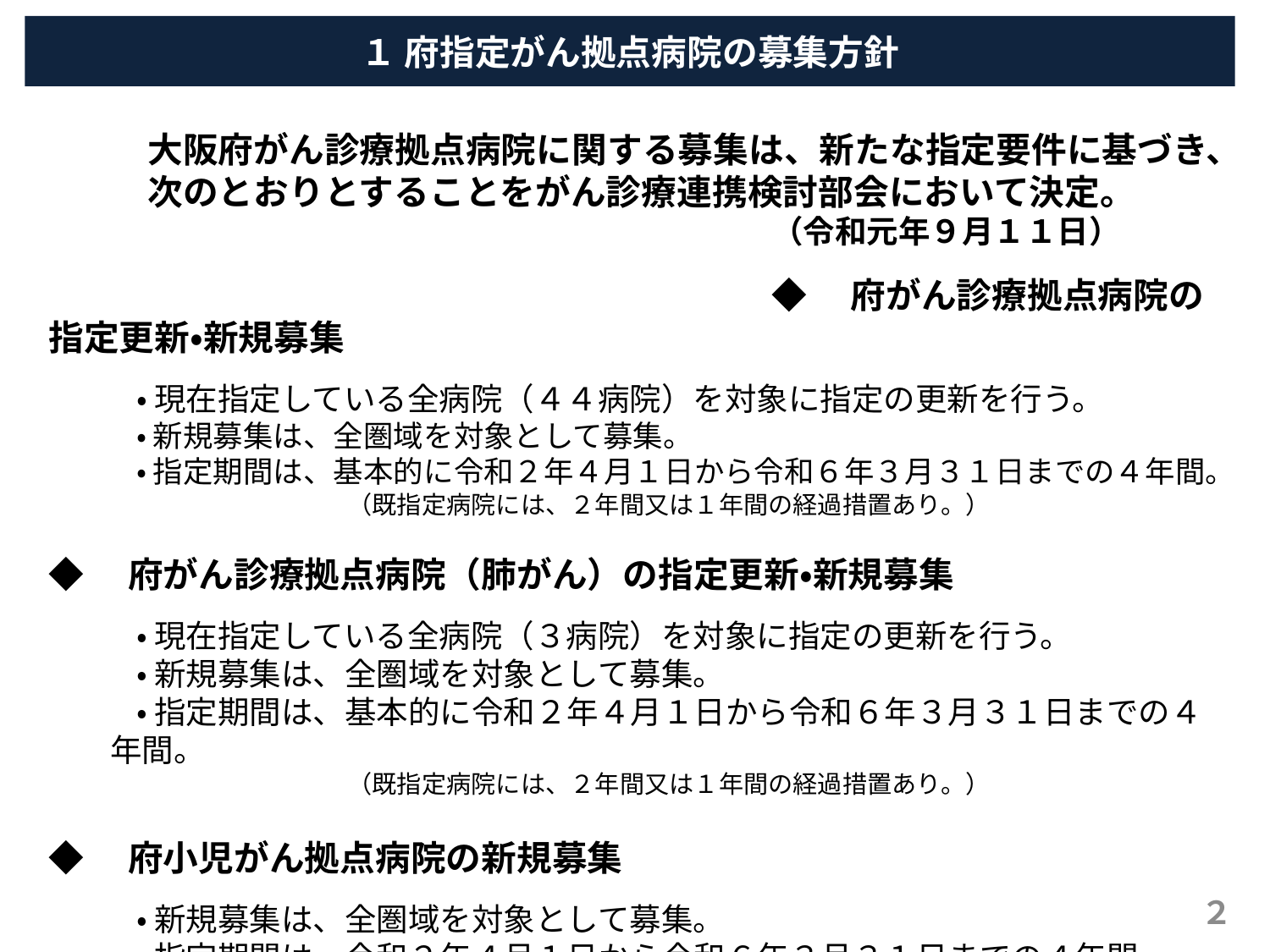

１ 府指定がん拠点病院の募集方針
大阪府がん診療拠点病院に関する募集は、新たな指定要件に基づき、次のとおりとすることをがん診療連携検討部会において決定。
（令和元年９月１１日）

◆　府がん診療拠点病院の指定更新・新規募集

・ 現在指定している全病院（４４病院）を対象に指定の更新を行う。
・ 新規募集は、全圏域を対象として募集。
・ 指定期間は、基本的に令和２年４月１日から令和６年３月３１日までの４年間。
（既指定病院には、２年間又は１年間の経過措置あり。）

◆　府がん診療拠点病院（肺がん）の指定更新・新規募集

・ 現在指定している全病院（３病院）を対象に指定の更新を行う。
・ 新規募集は、全圏域を対象として募集。
・ 指定期間は、基本的に令和２年４月１日から令和６年３月３１日までの４年間。
（既指定病院には、２年間又は１年間の経過措置あり。）

◆　府小児がん拠点病院の新規募集

・ 新規募集は、全圏域を対象として募集。
・ 指定期間は、令和２年４月１日から令和６年３月３１日までの４年間。
２